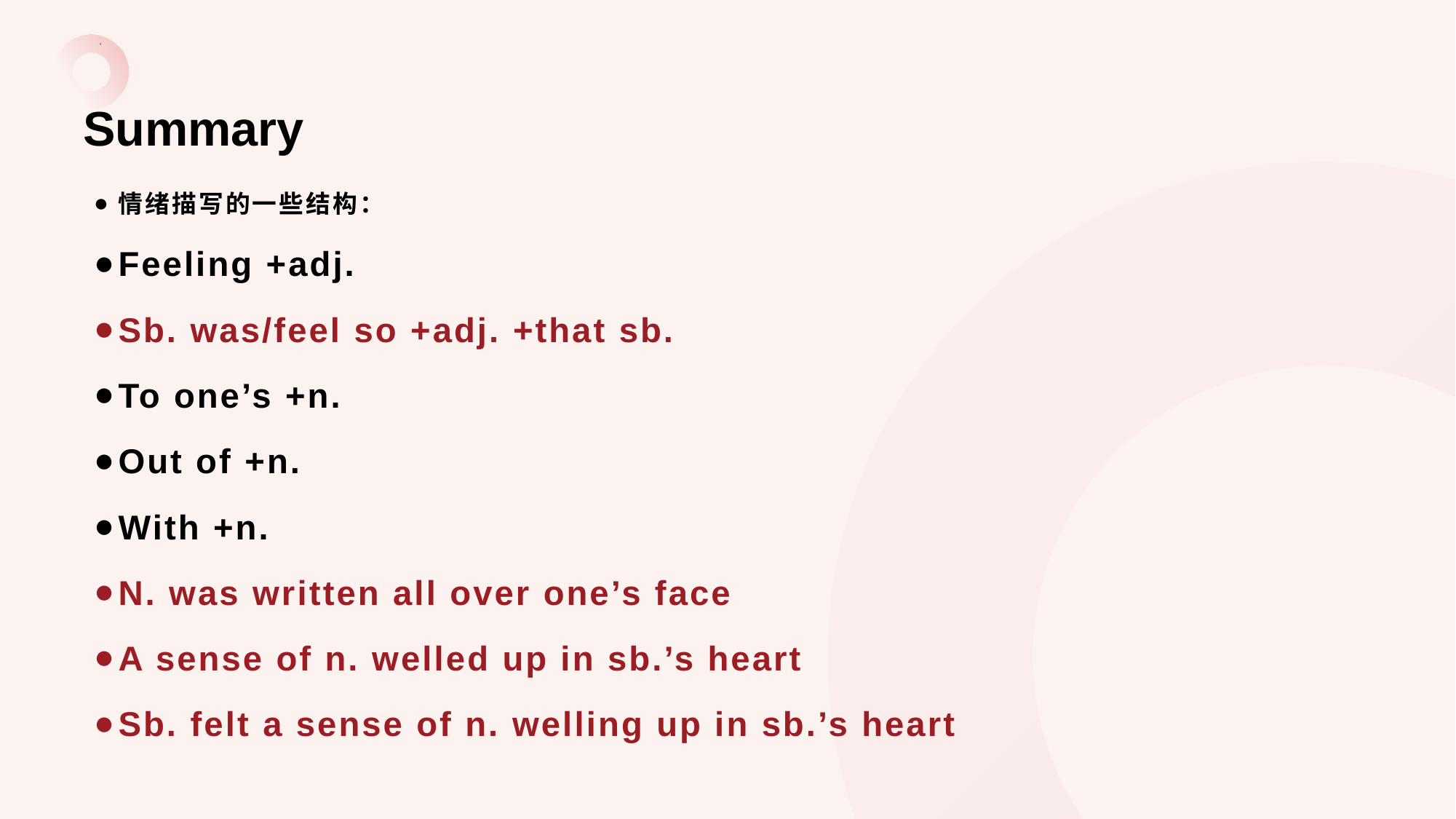

# Summary
情绪描写的一些结构：
Feeling +adj.
Sb. was/feel so +adj. +that sb.
To one’s +n.
Out of +n.
With +n.
N. was written all over one’s face
A sense of n. welled up in sb.’s heart
Sb. felt a sense of n. welling up in sb.’s heart